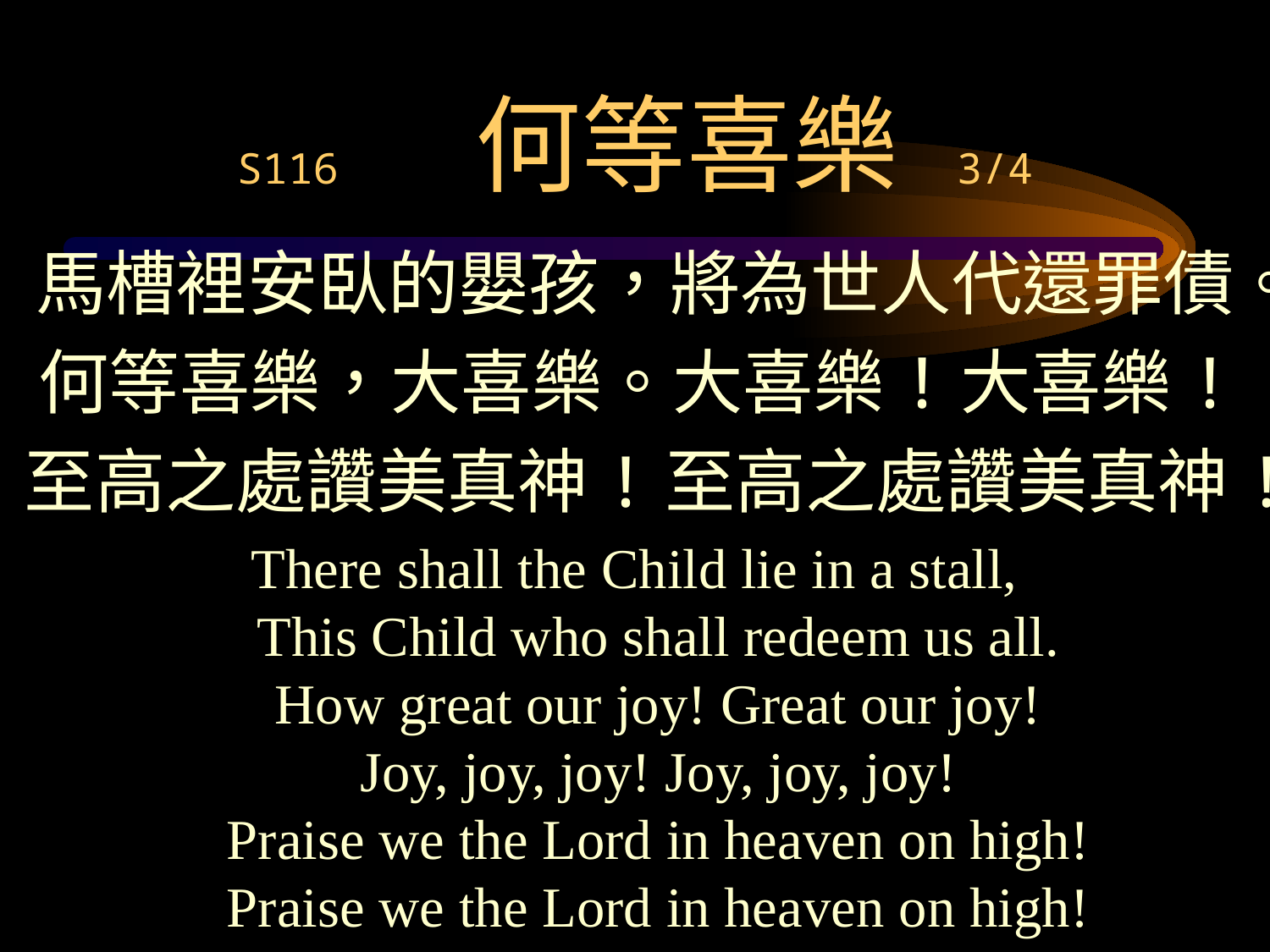

# S116     何等喜樂     3/4
馬槽裡安臥的嬰孩，將為世人代還罪債。
何等喜樂，大喜樂。大喜樂!大喜樂!
至高之處讚美真神!至高之處讚美真神!
There shall the Child lie in a stall,
This Child who shall redeem us all.
How great our joy! Great our joy!
Joy, joy, joy! Joy, joy, joy!
Praise we the Lord in heaven on high!
Praise we the Lord in heaven on high!